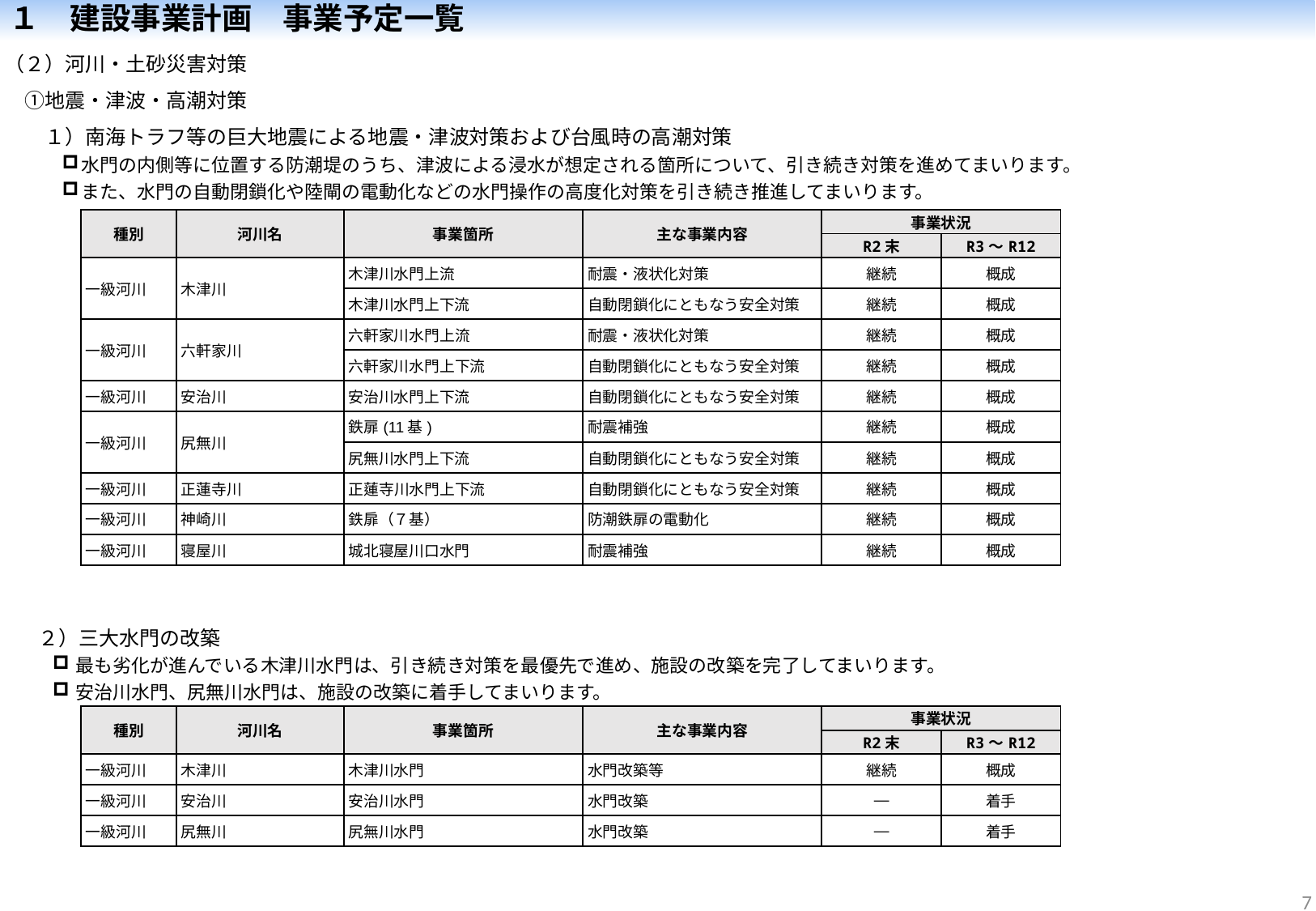

１　建設事業計画　事業予定一覧
（２）河川・土砂災害対策
　①地震・津波・高潮対策
　　１）南海トラフ等の巨大地震による地震・津波対策および台風時の高潮対策
水門の内側等に位置する防潮堤のうち、津波による浸水が想定される箇所について、引き続き対策を進めてまいります。
また、水門の自動閉鎖化や陸閘の電動化などの水門操作の高度化対策を引き続き推進してまいります。
| 種別 | 河川名 | 事業箇所 | 主な事業内容 | 事業状況 |  |
| --- | --- | --- | --- | --- | --- |
|  |  |  |  | R2末 | R3～R12 |
| 一級河川 | 木津川 | 木津川水門上流 | 耐震・液状化対策 | 継続 | 概成 |
|  |  | 木津川水門上下流 | 自動閉鎖化にともなう安全対策 | 継続 | 概成 |
| 一級河川 | 六軒家川 | 六軒家川水門上流 | 耐震・液状化対策 | 継続 | 概成 |
|  |  | 六軒家川水門上下流 | 自動閉鎖化にともなう安全対策 | 継続 | 概成 |
| 一級河川 | 安治川 | 安治川水門上下流 | 自動閉鎖化にともなう安全対策 | 継続 | 概成 |
| 一級河川 | 尻無川 | 鉄扉(11基) | 耐震補強 | 継続 | 概成 |
|  |  | 尻無川水門上下流 | 自動閉鎖化にともなう安全対策 | 継続 | 概成 |
| 一級河川 | 正蓮寺川 | 正蓮寺川水門上下流 | 自動閉鎖化にともなう安全対策 | 継続 | 概成 |
| 一級河川 | 神崎川 | 鉄扉（７基） | 防潮鉄扉の電動化 | 継続 | 概成 |
| 一級河川 | 寝屋川 | 城北寝屋川口水門 | 耐震補強 | 継続 | 概成 |
２）三大水門の改築
最も劣化が進んでいる木津川水門は、引き続き対策を最優先で進め、施設の改築を完了してまいります。
安治川水門、尻無川水門は、施設の改築に着手してまいります。
| 種別 | 河川名 | 事業箇所 | 主な事業内容 | 事業状況 |  |
| --- | --- | --- | --- | --- | --- |
|  |  |  |  | R2末 | R3～R12 |
| 一級河川 | 木津川 | 木津川水門 | 水門改築等 | 継続 | 概成 |
| 一級河川 | 安治川 | 安治川水門 | 水門改築 | ― | 着手 |
| 一級河川 | 尻無川 | 尻無川水門 | 水門改築 | ― | 着手 |
7